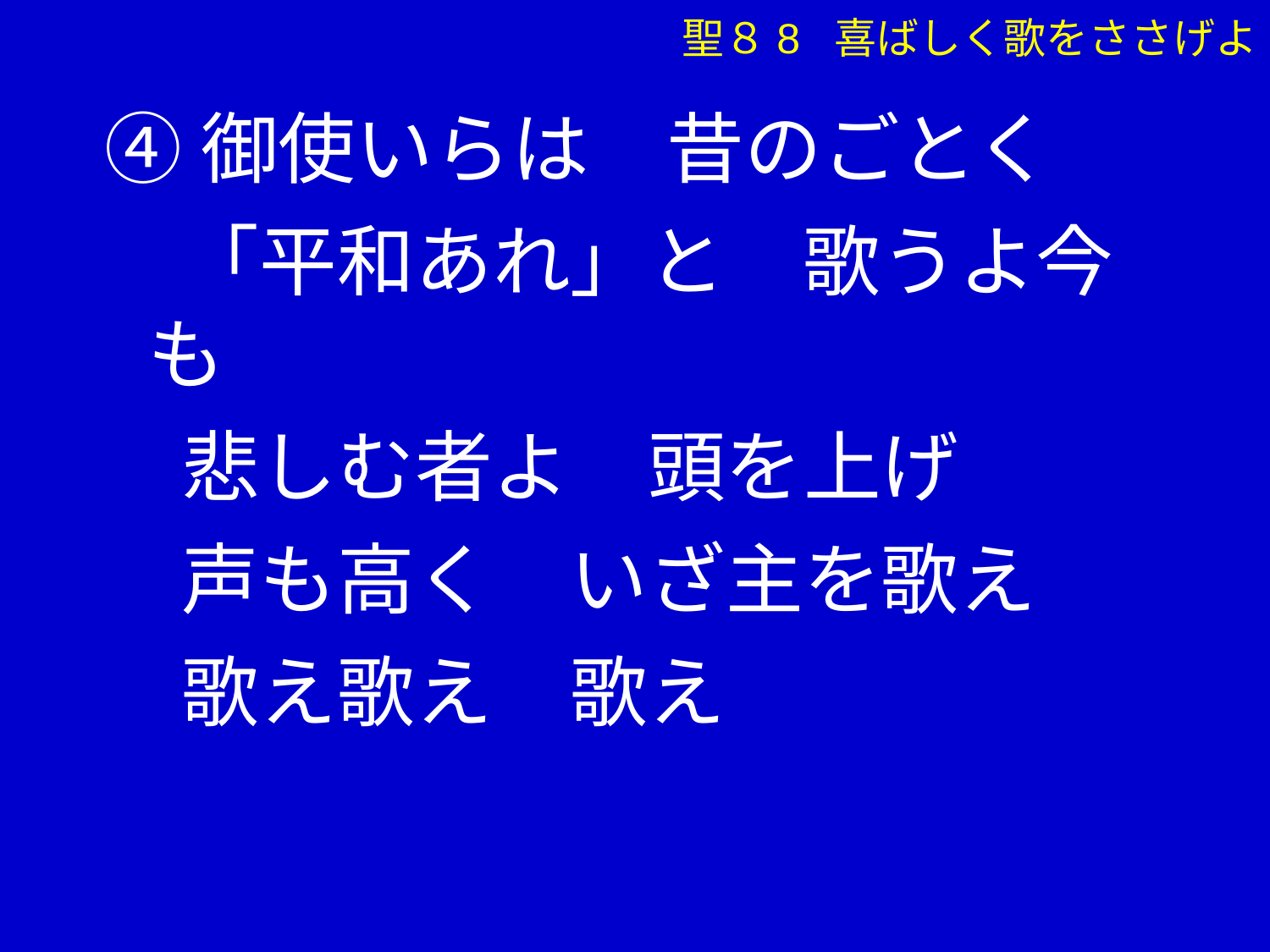

④御使いらは　昔のごとく
　「平和あれ」と　歌うよ今も
　悲しむ者よ　頭を上げ
　声も高く　いざ主を歌え
　歌え歌え　歌え

聖８8  喜ばしく歌をささげよ